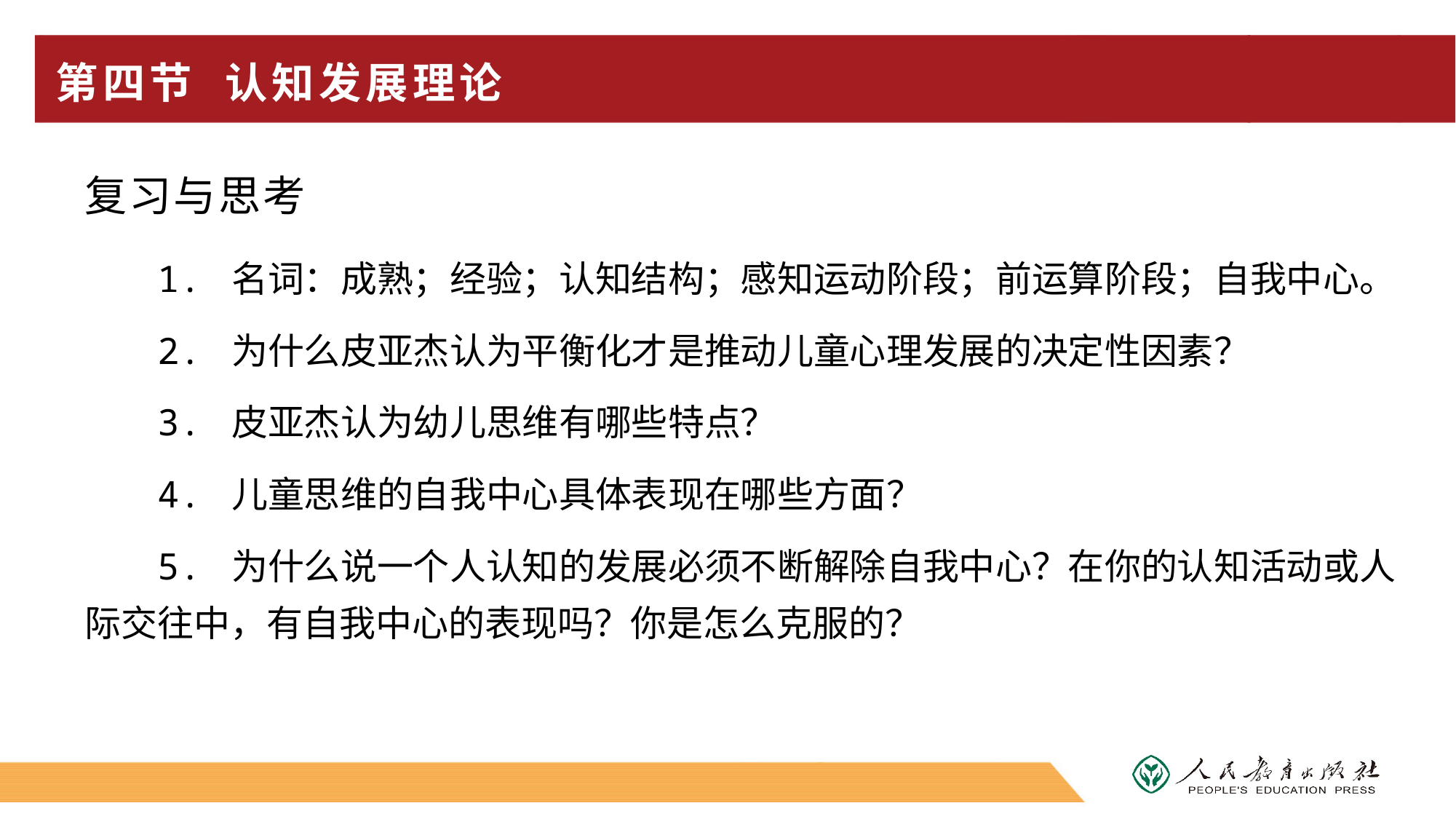

# 第四节  认知发展理论
复习与思考
1. 名词：成熟；经验；认知结构；感知运动阶段；前运算阶段；自我中心。
2. 为什么皮亚杰认为平衡化才是推动儿童心理发展的决定性因素？
3. 皮亚杰认为幼儿思维有哪些特点？
4. 儿童思维的自我中心具体表现在哪些方面？
5. 为什么说一个人认知的发展必须不断解除自我中心？在你的认知活动或人际交往中，有自我中心的表现吗？你是怎么克服的？